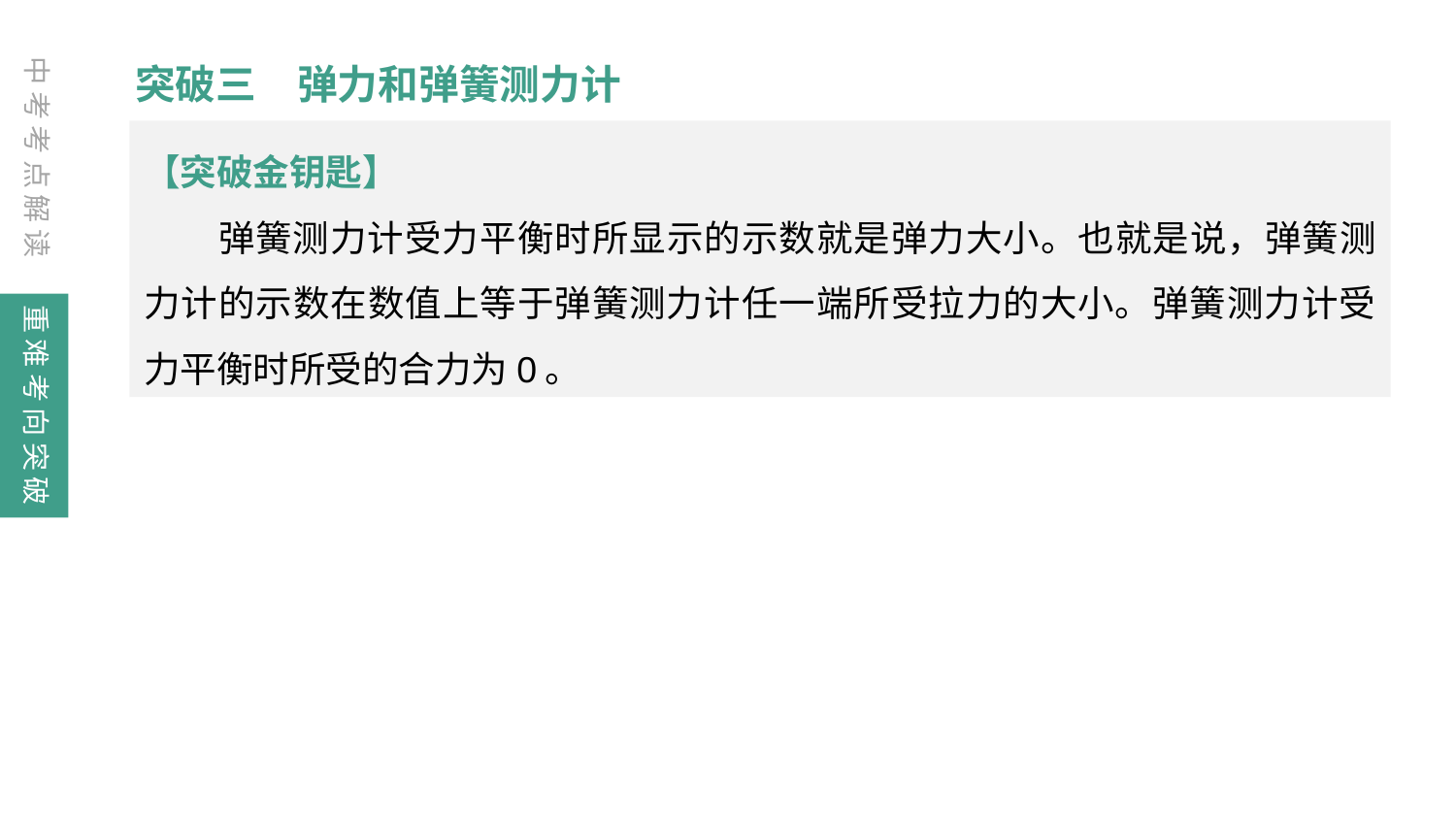

突破三　弹力和弹簧测力计
中考考点解读
【突破金钥匙】
　　弹簧测力计受力平衡时所显示的示数就是弹力大小。也就是说，弹簧测力计的示数在数值上等于弹簧测力计任一端所受拉力的大小。弹簧测力计受力平衡时所受的合力为0。
重难考向突破